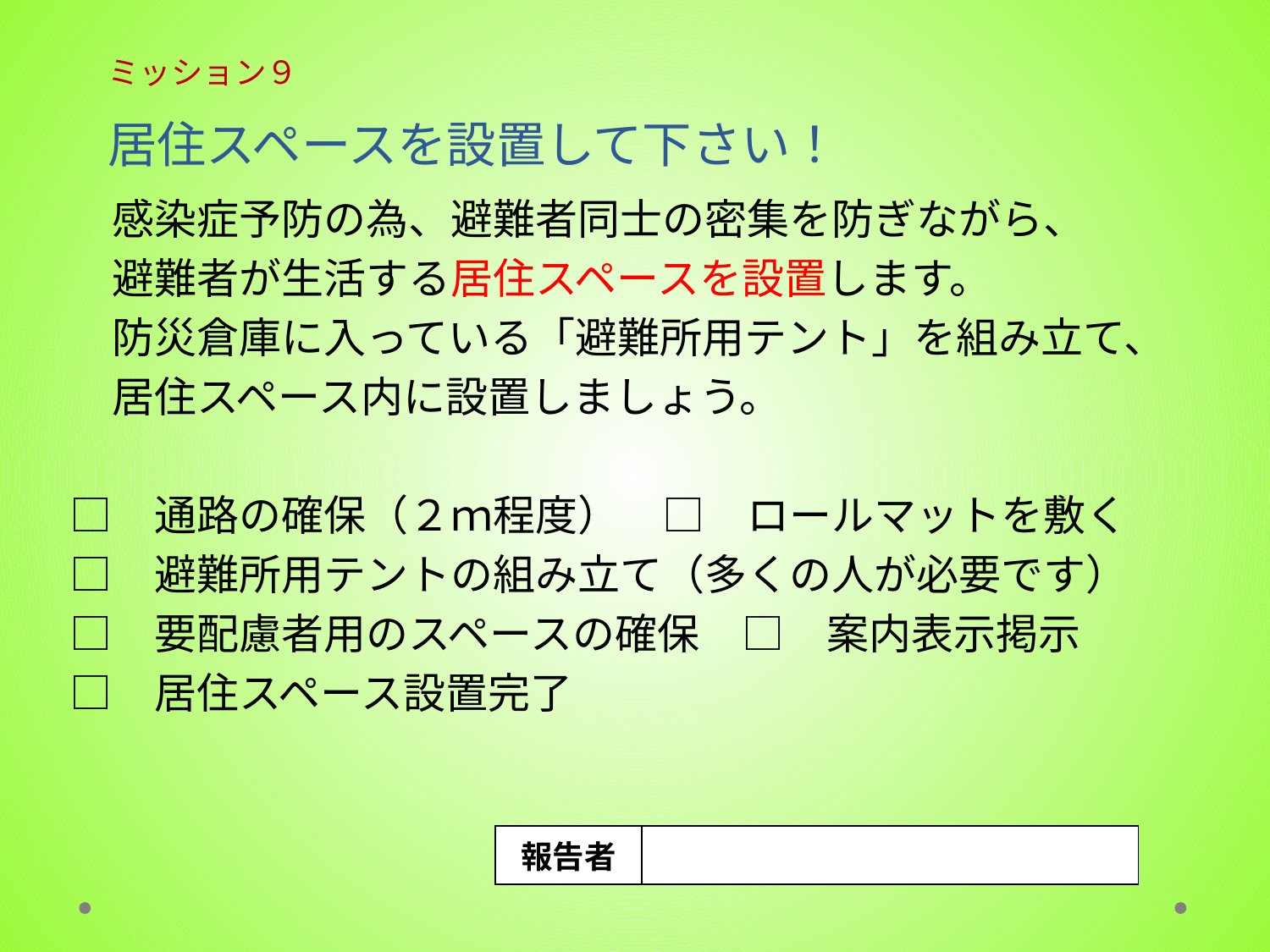

# ミッション９ 居住スペースを設置して下さい！
　　感染症予防の為、避難者同士の密集を防ぎながら、
　　避難者が生活する居住スペースを設置します。
　　防災倉庫に入っている「避難所用テント」を組み立て、
　　居住スペース内に設置しましょう。

　□　通路の確保（２ｍ程度）　□　ロールマットを敷く
　□　避難所用テントの組み立て（多くの人が必要です）
　□　要配慮者用のスペースの確保　□　案内表示掲示
　□　居住スペース設置完了

| 報告者 |  |
| --- | --- |